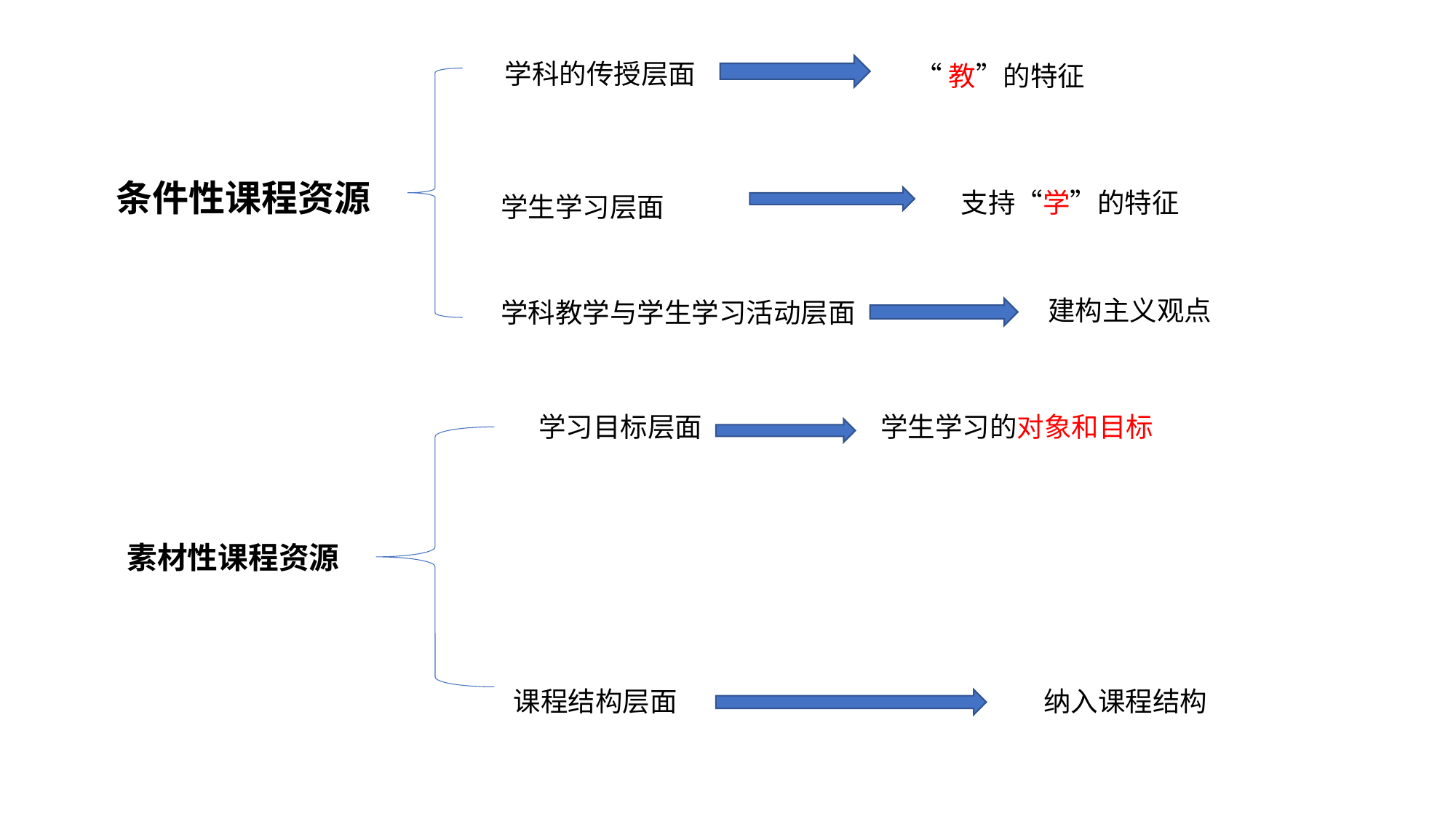

学科的传授层面
“教”的特征

条件性课程资源
支持“学”的特征
学生学习层面

建构主义观点
学科教学与学生学习活动层面

学习目标层面
学生学习的对象和目标

素材性课程资源
课程结构层面
纳入课程结构